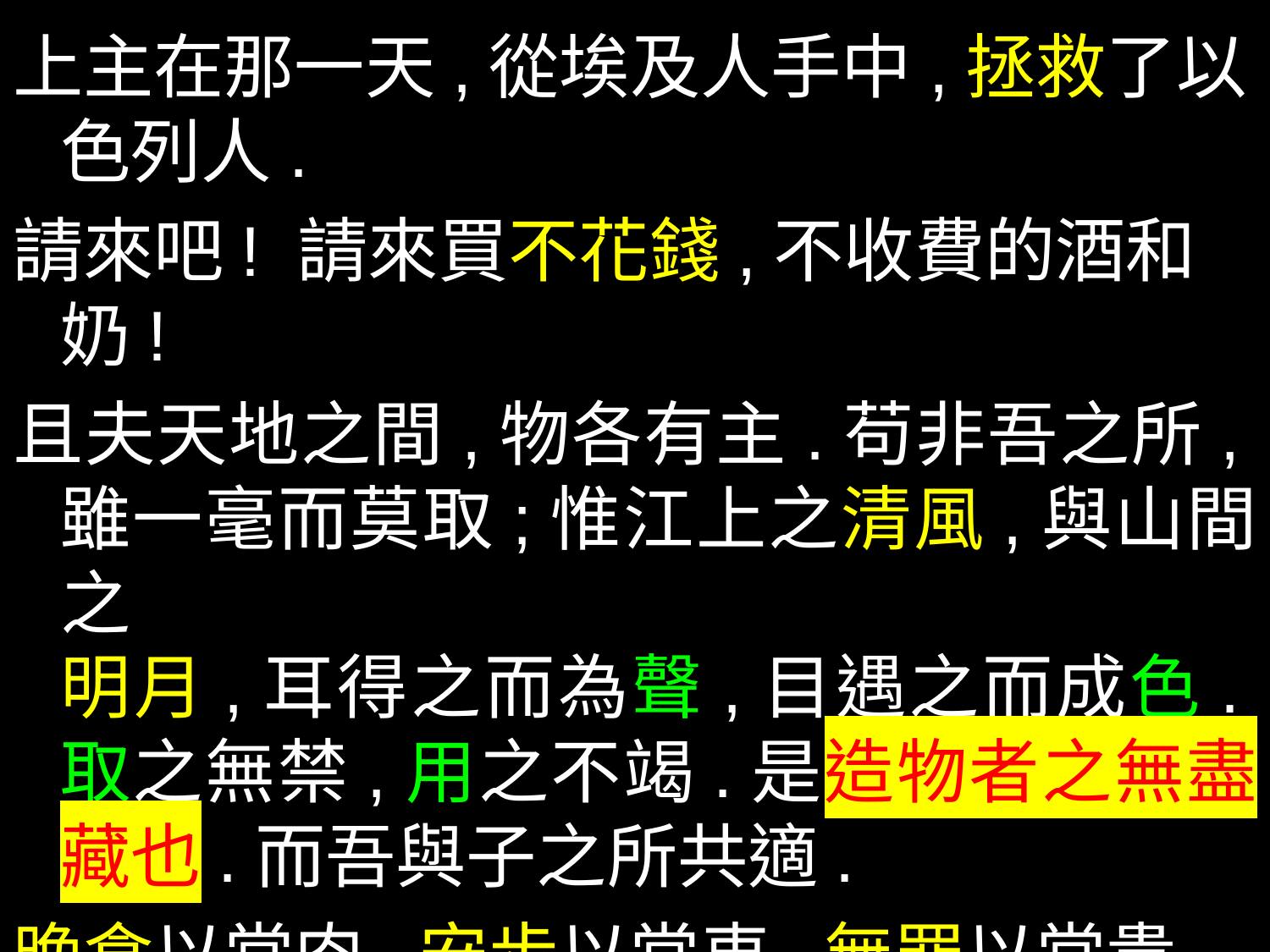

上主在那一天,從埃及人手中,拯救了以色列人.
請來吧! 請來買不花錢,不收費的酒和奶!
且夫天地之間,物各有主.苟非吾之所,雖一毫而莫取;惟江上之清風,與山間之
明月,耳得之而為聲,目遇之而成色.取之無禁,用之不竭.是造物者之無盡藏也.而吾與子之所共適.
晚食以當肉,安步以當車,無罪以當貴.